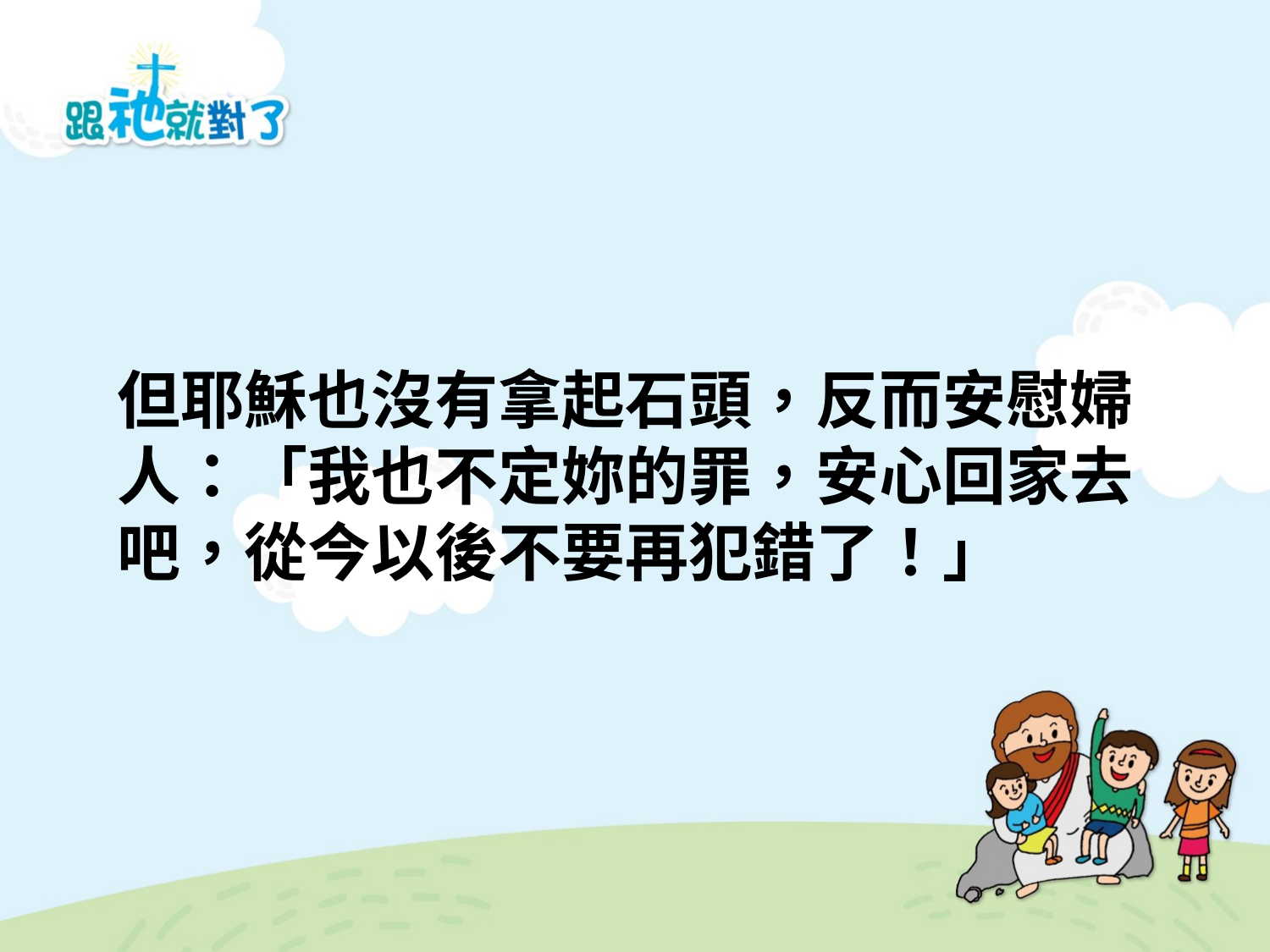

但耶穌也沒有拿起石頭，反而安慰婦人：「我也不定妳的罪，安心回家去吧，從今以後不要再犯錯了！」